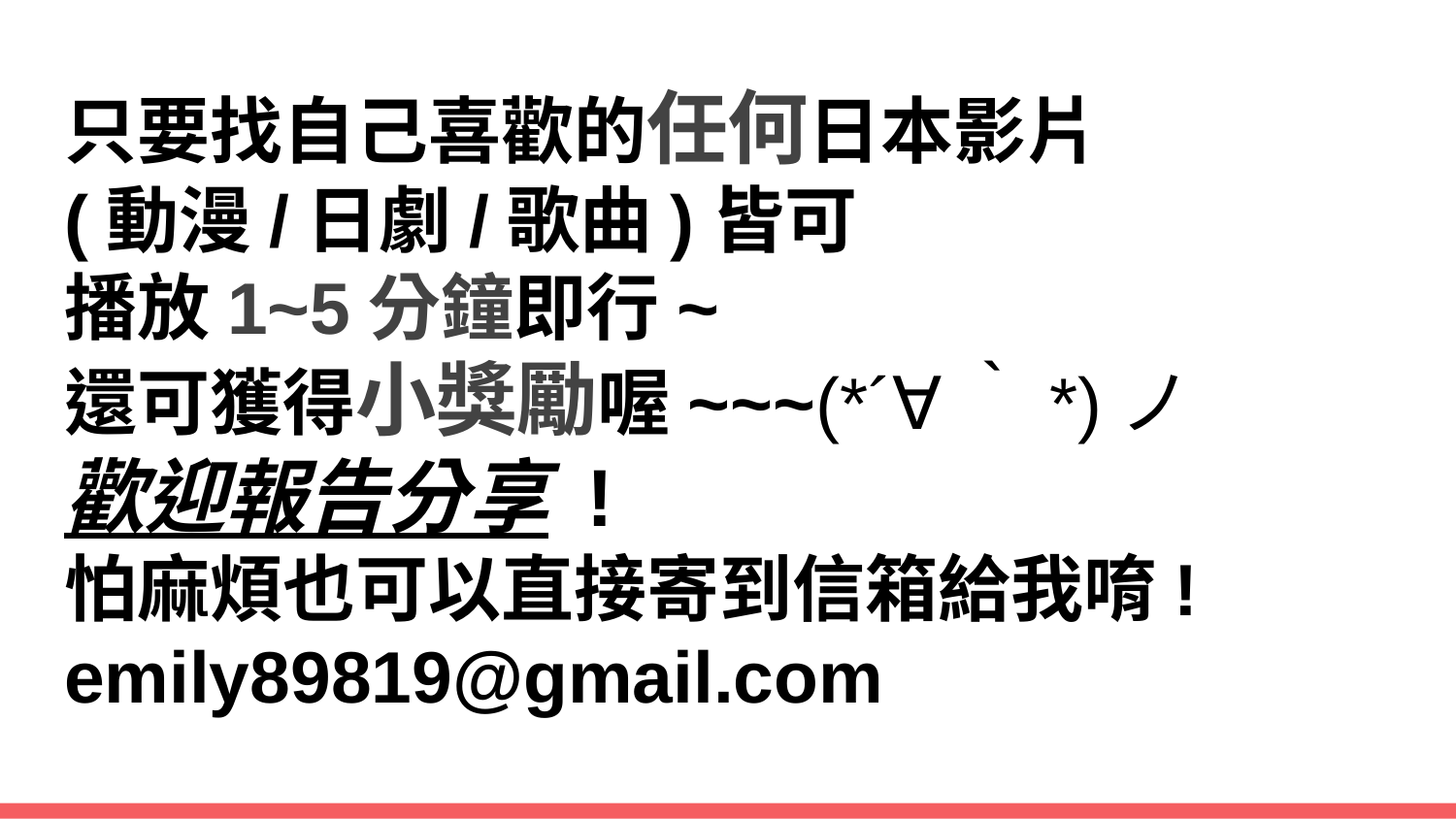

#
只要找自己喜歡的任何日本影片
(動漫/日劇/歌曲)皆可
播放1~5分鐘即行~
還可獲得小獎勵喔~~~(*´∀｀*)ノ
歡迎報告分享 !
怕麻煩也可以直接寄到信箱給我唷!
emily89819@gmail.com